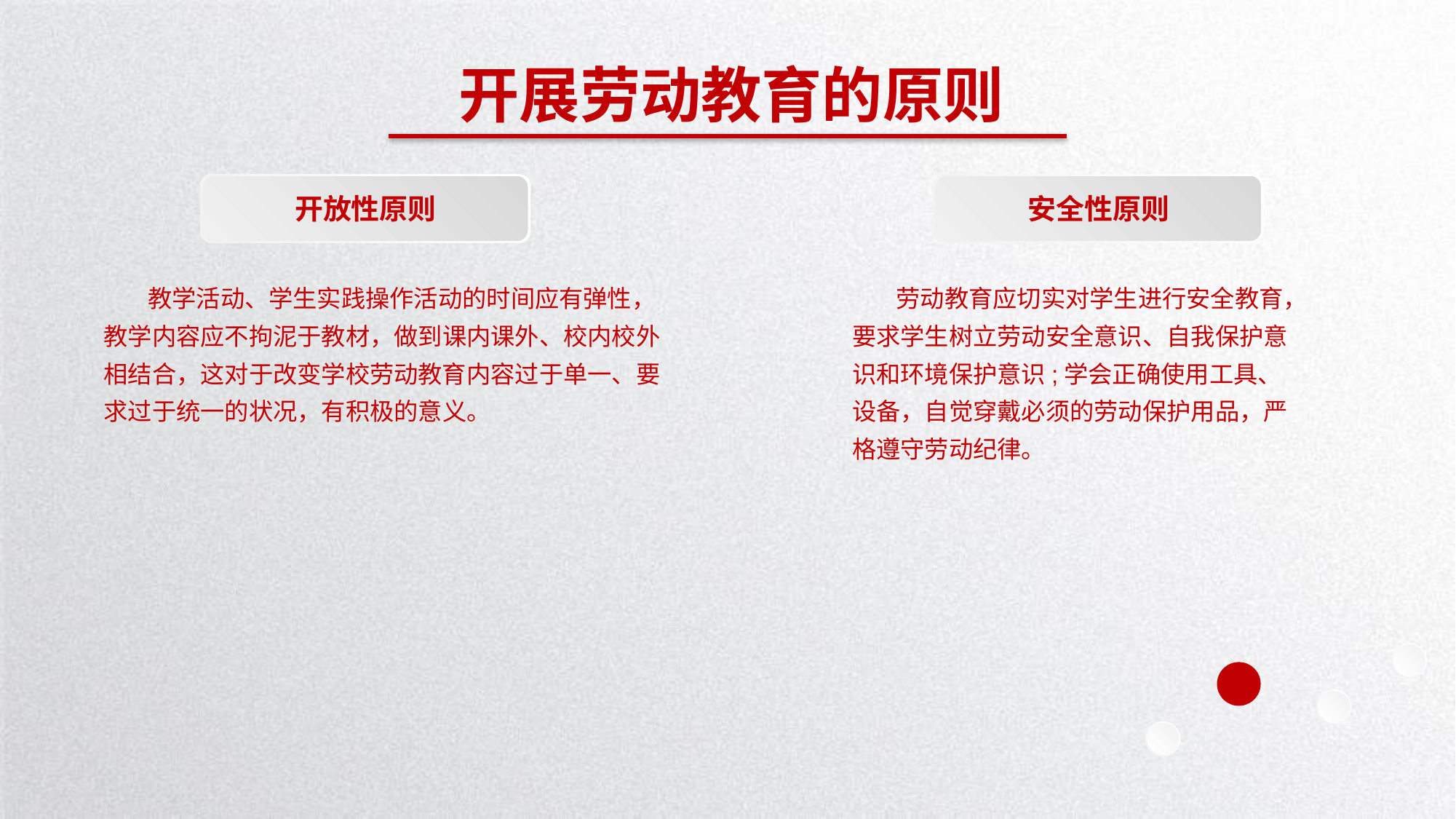

开展劳动教育的原则

安全性原则

开放性原则
       教学活动、学生实践操作活动的时间应有弹性，教学内容应不拘泥于教材，做到课内课外、校内校外相结合，这对于改变学校劳动教育内容过于单一、要求过于统一的状况，有积极的意义。
       劳动教育应切实对学生进行安全教育，要求学生树立劳动安全意识、自我保护意识和环境保护意识;学会正确使用工具、设备，自觉穿戴必须的劳动保护用品，严格遵守劳动纪律。